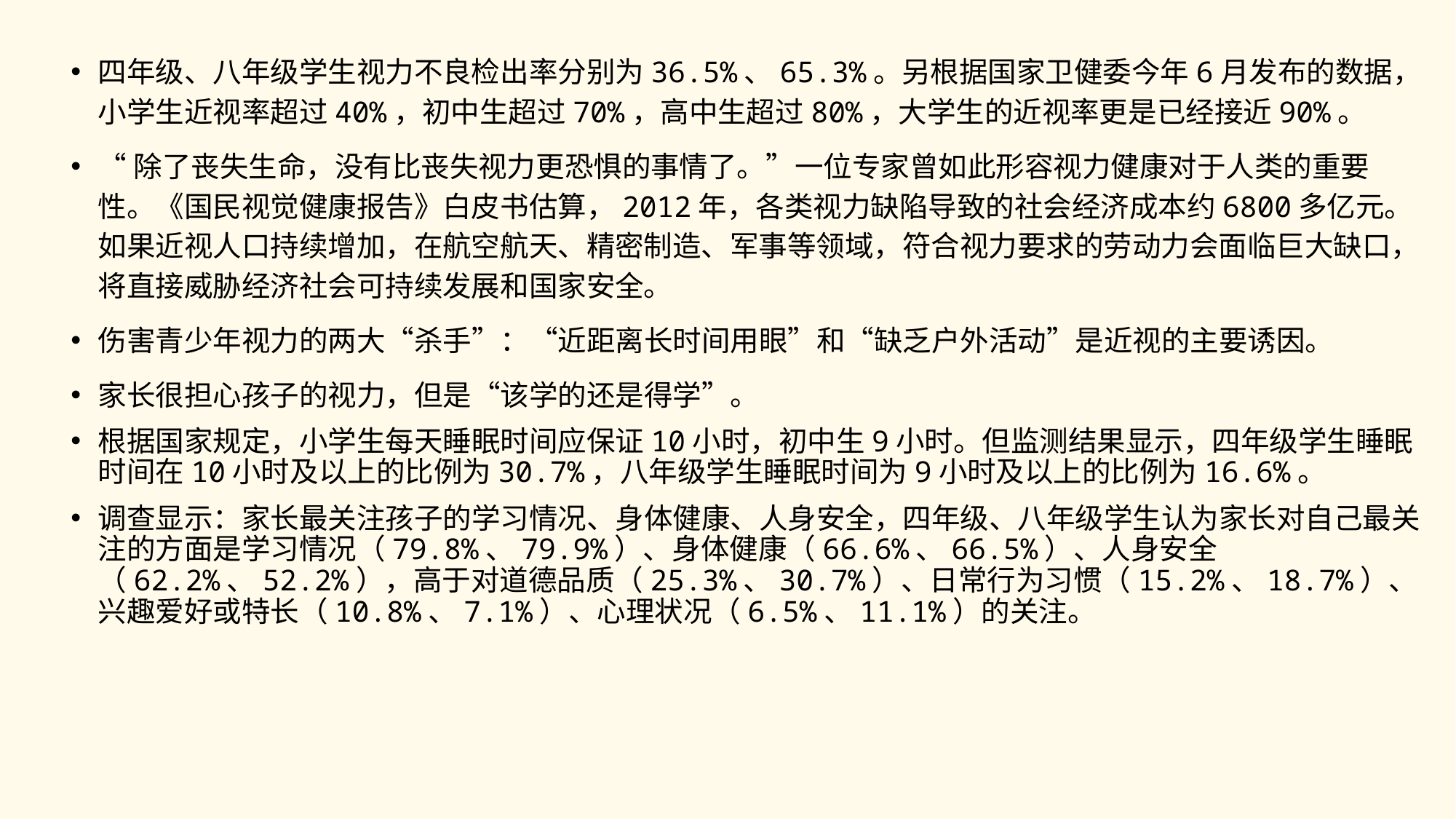

四年级、八年级学生视力不良检出率分别为36.5%、65.3%。另根据国家卫健委今年6月发布的数据，小学生近视率超过40%，初中生超过70%，高中生超过80%，大学生的近视率更是已经接近90%。
“除了丧失生命，没有比丧失视力更恐惧的事情了。”一位专家曾如此形容视力健康对于人类的重要性。《国民视觉健康报告》白皮书估算，2012年，各类视力缺陷导致的社会经济成本约6800多亿元。如果近视人口持续增加，在航空航天、精密制造、军事等领域，符合视力要求的劳动力会面临巨大缺口，将直接威胁经济社会可持续发展和国家安全。
伤害青少年视力的两大“杀手”：“近距离长时间用眼”和“缺乏户外活动”是近视的主要诱因。
家长很担心孩子的视力，但是“该学的还是得学”。
根据国家规定，小学生每天睡眠时间应保证10小时，初中生9小时。但监测结果显示，四年级学生睡眠时间在10小时及以上的比例为30.7%，八年级学生睡眠时间为9小时及以上的比例为16.6%。
调查显示：家长最关注孩子的学习情况、身体健康、人身安全，四年级、八年级学生认为家长对自己最关注的方面是学习情况（79.8%、79.9%）、身体健康（66.6%、66.5%）、人身安全（62.2%、52.2%），高于对道德品质（25.3%、30.7%）、日常行为习惯（15.2%、18.7%）、兴趣爱好或特长（10.8%、7.1%）、心理状况（6.5%、11.1%）的关注。

#